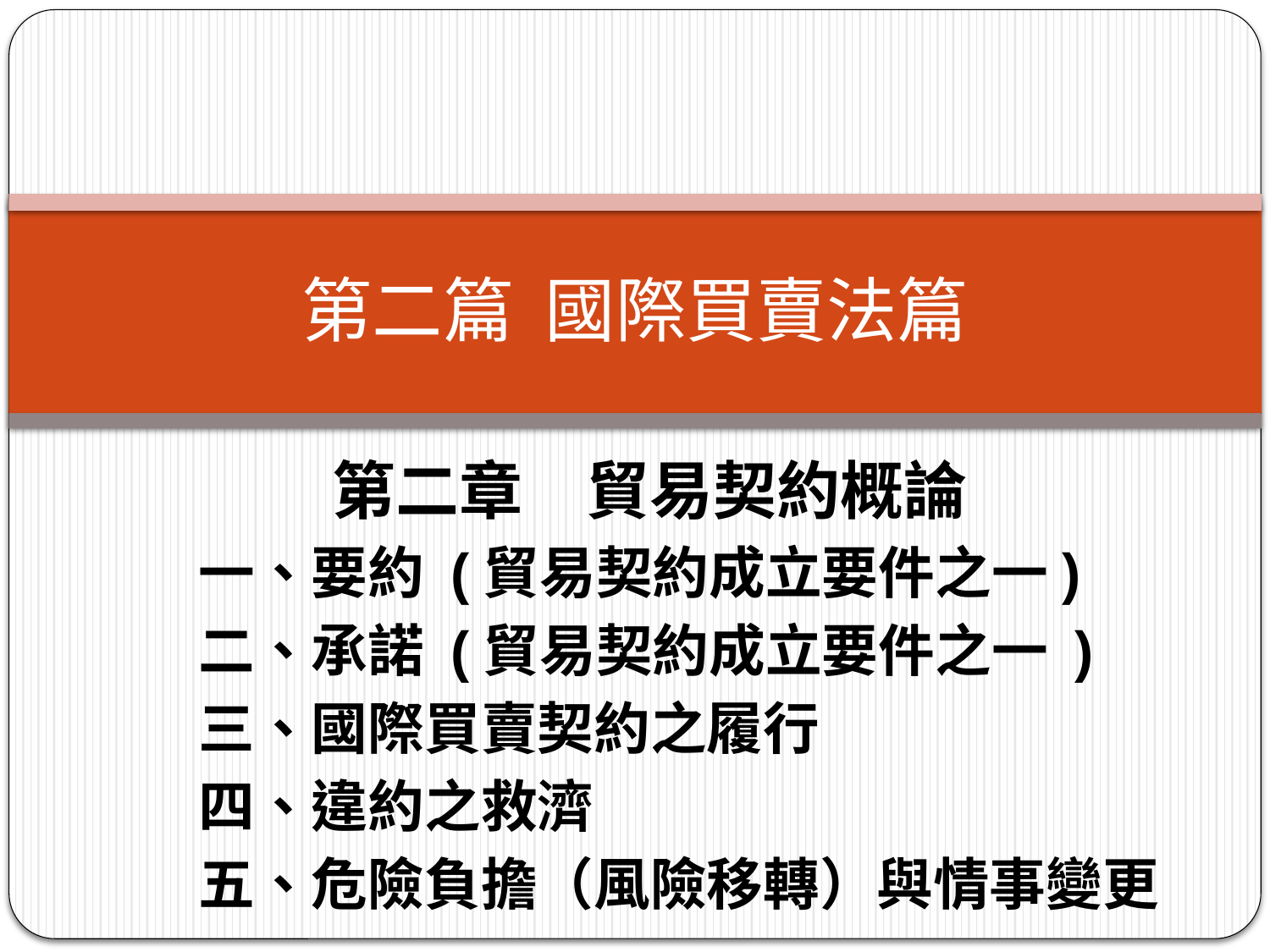

# 第二篇  國際買賣法篇
第二章　貿易契約概論
      一、要約 (貿易契約成立要件之一)
      二、承諾 (貿易契約成立要件之一 )
      三、國際買賣契約之履行
      四、違約之救濟
      五、危險負擔（風險移轉）與情事變更